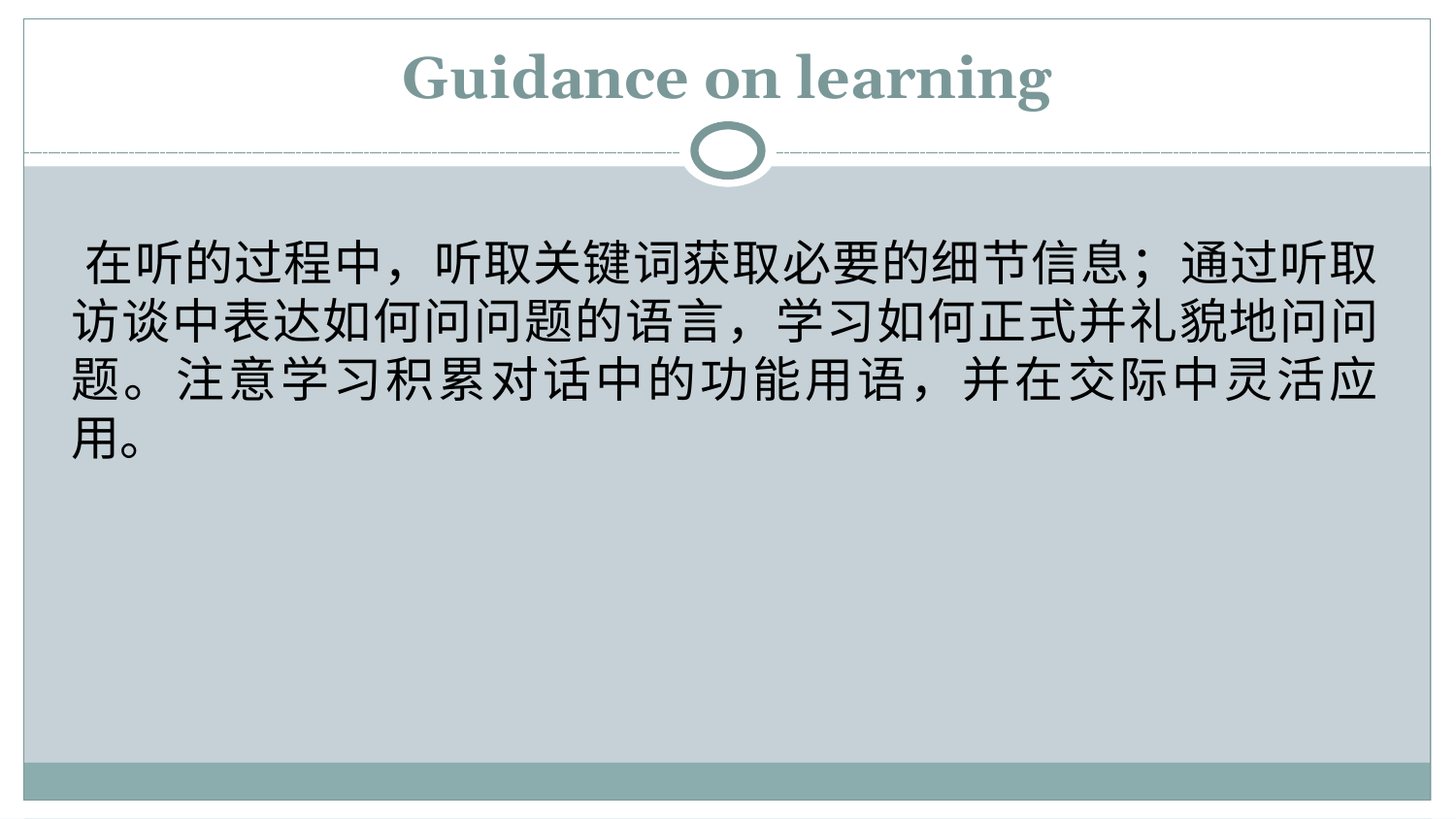

# Guidance on learning
 在听的过程中，听取关键词获取必要的细节信息；通过听取访谈中表达如何问问题的语言，学习如何正式并礼貌地问问题。注意学习积累对话中的功能用语，并在交际中灵活应用。